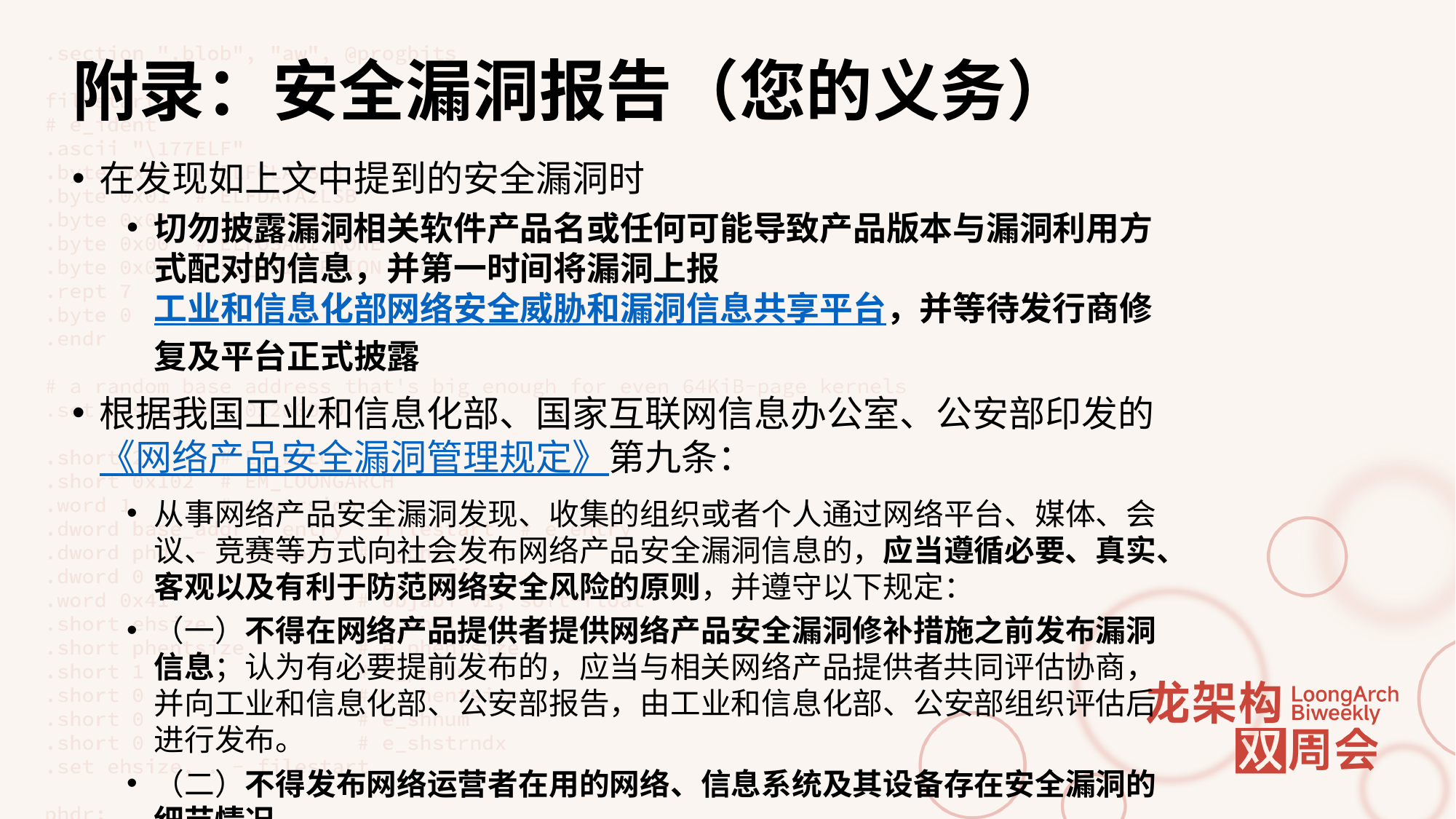

# 附录：安全漏洞报告（您的义务）
在发现如上文中提到的安全漏洞时
切勿披露漏洞相关软件产品名或任何可能导致产品版本与漏洞利用方式配对的信息，并第一时间将漏洞上报工业和信息化部网络安全威胁和漏洞信息共享平台，并等待发行商修复及平台正式披露
根据我国工业和信息化部、国家互联网信息办公室、公安部印发的《网络产品安全漏洞管理规定》第九条：
从事网络产品安全漏洞发现、收集的组织或者个人通过网络平台、媒体、会议、竞赛等方式向社会发布网络产品安全漏洞信息的，应当遵循必要、真实、客观以及有利于防范网络安全风险的原则，并遵守以下规定：
（一）不得在网络产品提供者提供网络产品安全漏洞修补措施之前发布漏洞信息；认为有必要提前发布的，应当与相关网络产品提供者共同评估协商，并向工业和信息化部、公安部报告，由工业和信息化部、公安部组织评估后进行发布。
（二）不得发布网络运营者在用的网络、信息系统及其设备存在安全漏洞的
细节情况。